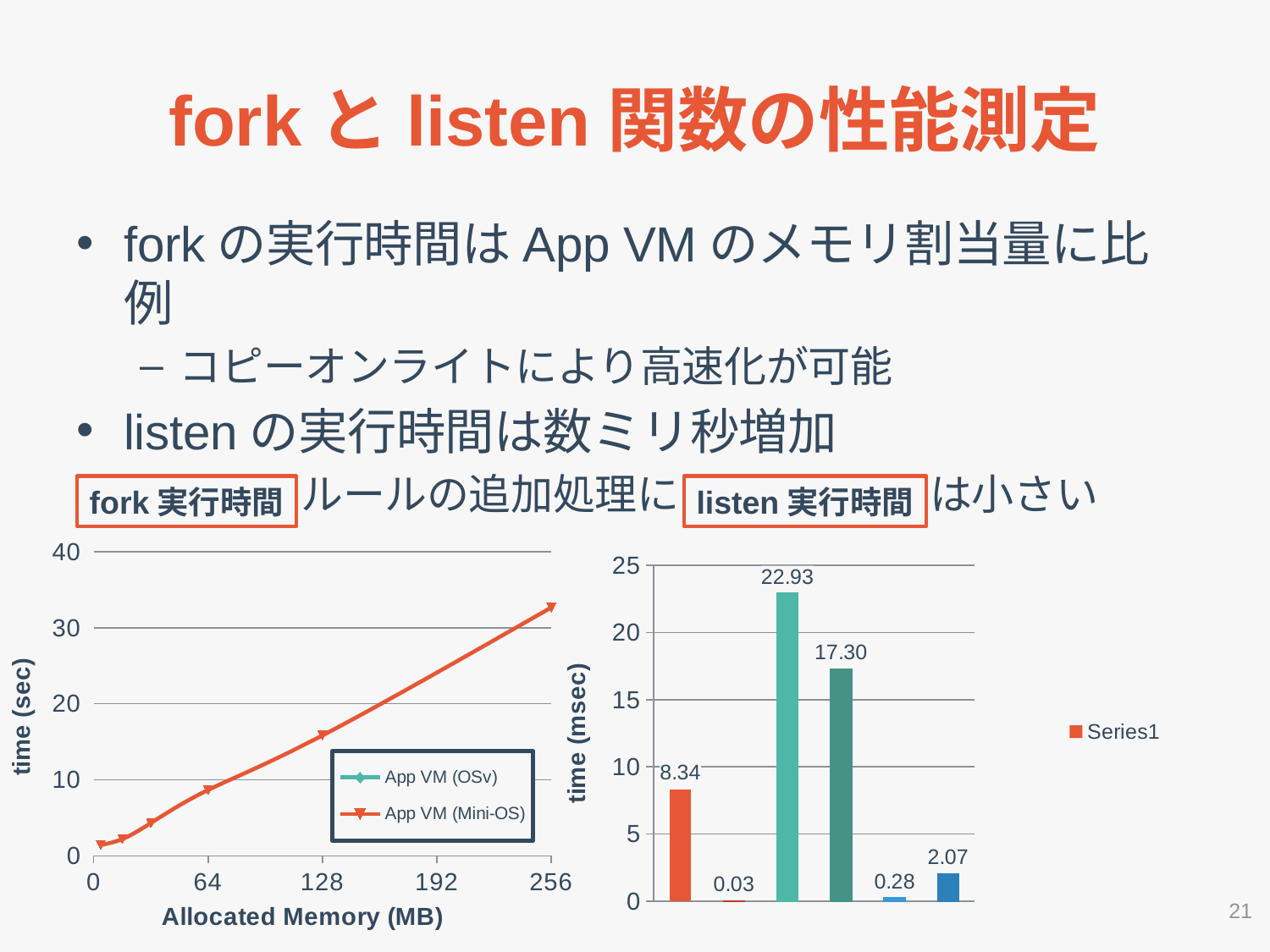

# forkとlisten関数の性能測定
forkの実行時間はApp VMのメモリ割当量に比例
コピーオンライトにより高速化が可能
listenの実行時間は数ミリ秒増加
NAPTルールの追加処理による性能低下は小さい
fork実行時間
listen実行時間

### Chart

| Category | App VM (OSv) | App VM (Mini-OS) |
|---|---|---|

### Chart

| Category |  |
|---|---|
| App VM (Mini-OS) | 8.343982696533203 |
| App VM (Mini-OS Default ) | 0.0282 |
| App VM (OSv) | 22.92598485946655 |
| App VM (OSv Default) | 17.299 |
| Linux VM (PV) | 0.2794 |
| Linux VM (HVM) | 2.0662 |
21